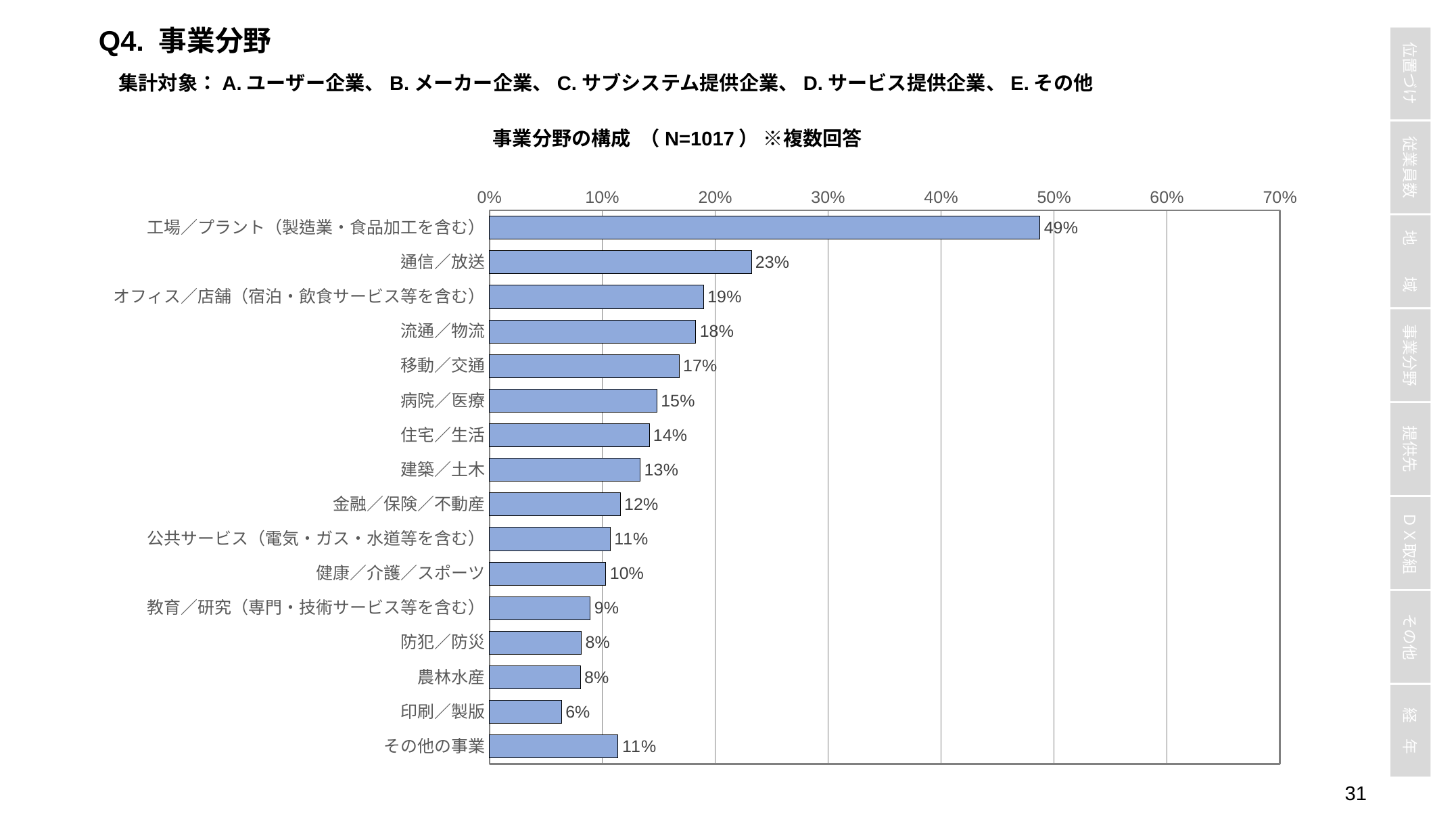

Q4. 事業分野
集計対象：A.ユーザー企業、B.メーカー企業、C.サブシステム提供企業、D.サービス提供企業、E.その他
事業分野の構成  （N=1017） ※複数回答

### Chart

| Category |  |
|---|---|
| 工場／プラント（製造業・食品加工を含む） | 0.48770894788593905 |
| 通信／放送 | 0.232055063913471 |
| オフィス／店舗（宿泊・飲食サービス等を含む） | 0.18977384464110128 |
| 流通／物流 | 0.18289085545722714 |
| 移動／交通 | 0.168141592920354 |
| 病院／医療 | 0.14847590953785644 |
| 住宅／生活 | 0.1415929203539823 |
| 建築／土木 | 0.13372664700098327 |
| 金融／保険／不動産 | 0.1160275319567355 |
| 公共サービス（電気・ガス・水道等を含む） | 0.1071779744346116 |
| 健康／介護／スポーツ | 0.10324483775811209 |
| 教育／研究（専門・技術サービス等を含む） | 0.08947885939036382 |
| 防犯／防災 | 0.08161258603736479 |
| 農林水産 | 0.08062930186823992 |
| 印刷／製版 | 0.063913470993117 |
| その他の事業 | 0.11406096361848574 |
31